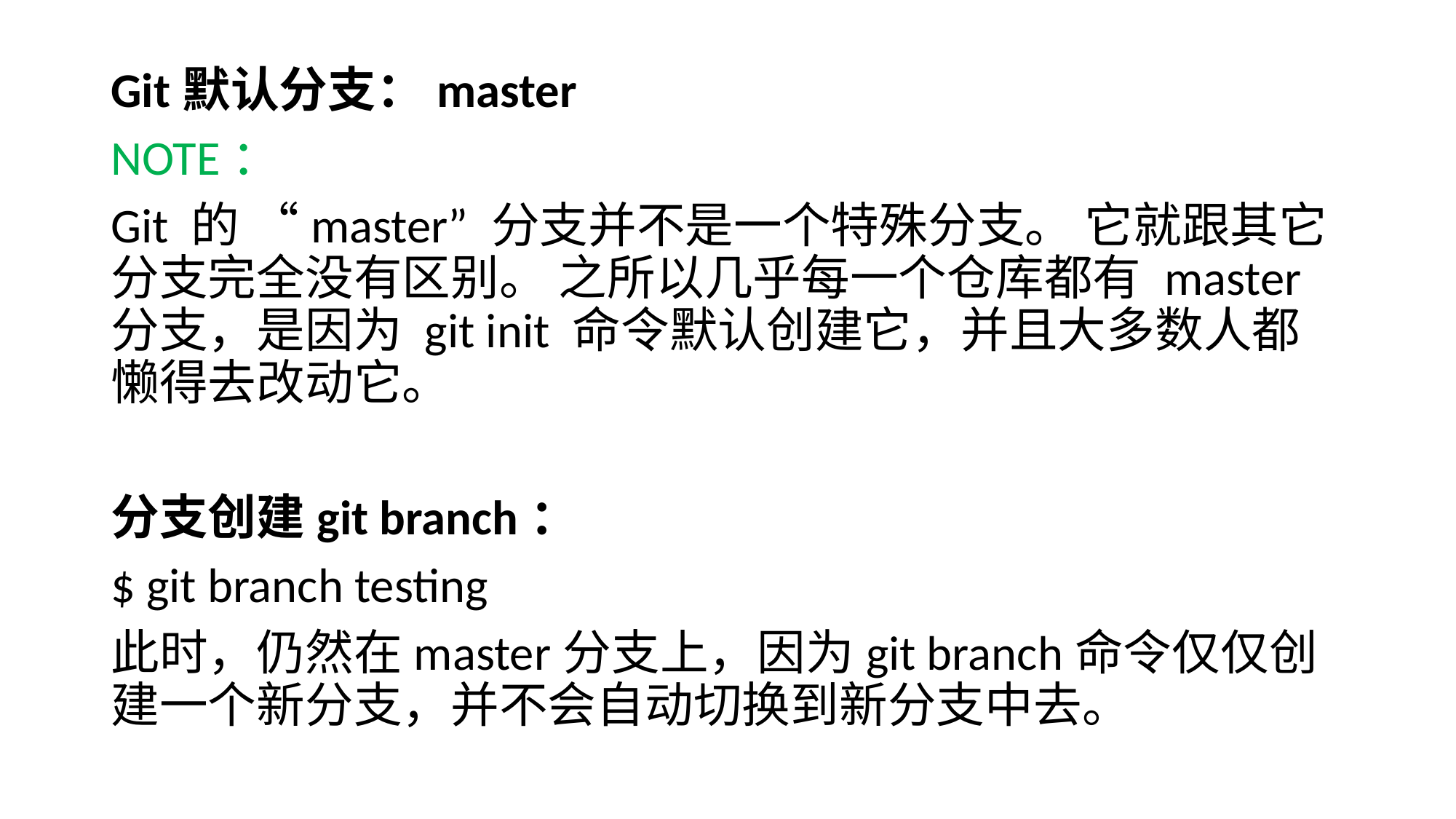

Git默认分支：master
NOTE：
Git 的 “master” 分支并不是一个特殊分支。 它就跟其它分支完全没有区别。 之所以几乎每一个仓库都有 master 分支，是因为 git init 命令默认创建它，并且大多数人都懒得去改动它。

分支创建git branch：
$ git branch testing
此时，仍然在master分支上，因为git branch命令仅仅创建一个新分支，并不会自动切换到新分支中去。